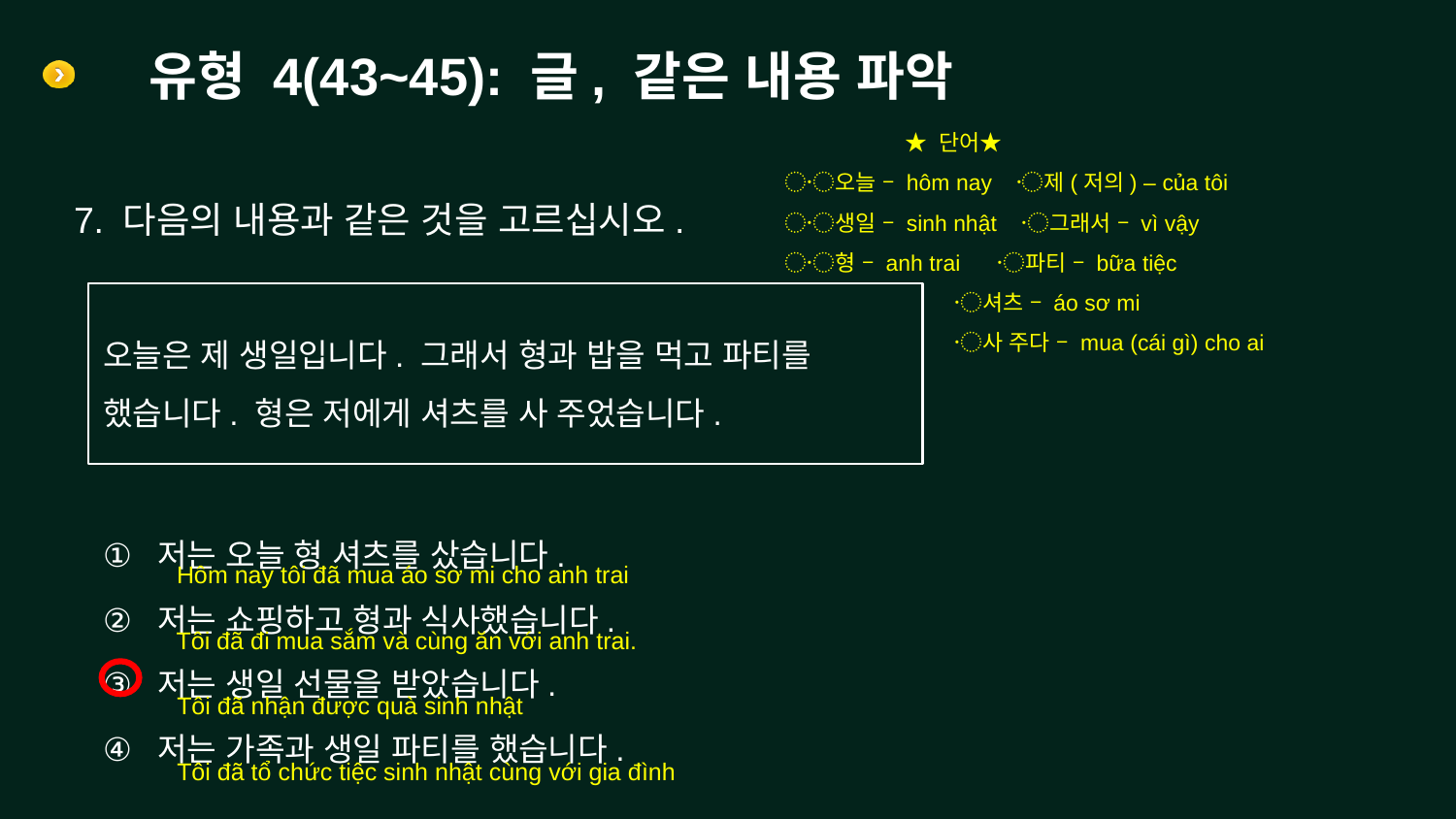

# 유형 4(43~45): 글, 같은 내용 파악
                   ★ 단어★
〮오늘 – hôm nay   〮제(저의) – của tôi
〮생일 – sinh nhật   〮그래서 – vì vậy
〮형 – anh trai     〮파티 – bữa tiệc
                          〮셔츠 – áo sơ mi
                          〮사 주다 – mua (cái gì) cho ai

7. 다음의 내용과 같은 것을 고르십시오.
오늘은 제 생일입니다. 그래서 형과 밥을 먹고 파티를 했습니다. 형은 저에게 셔츠를 사 주었습니다.
저는 오늘 형 셔츠를 샀습니다.
저는 쇼핑하고 형과 식사했습니다.
저는 생일 선물을 받았습니다.
저는 가족과 생일 파티를 했습니다.
Hôm nay tôi đã mua áo sơ mi cho anh trai
Tôi đã đi mua sắm và cùng ăn với anh trai.

Tôi đã nhận được quà sinh nhật
Tôi đã tổ chức tiệc sinh nhật cùng với gia đình